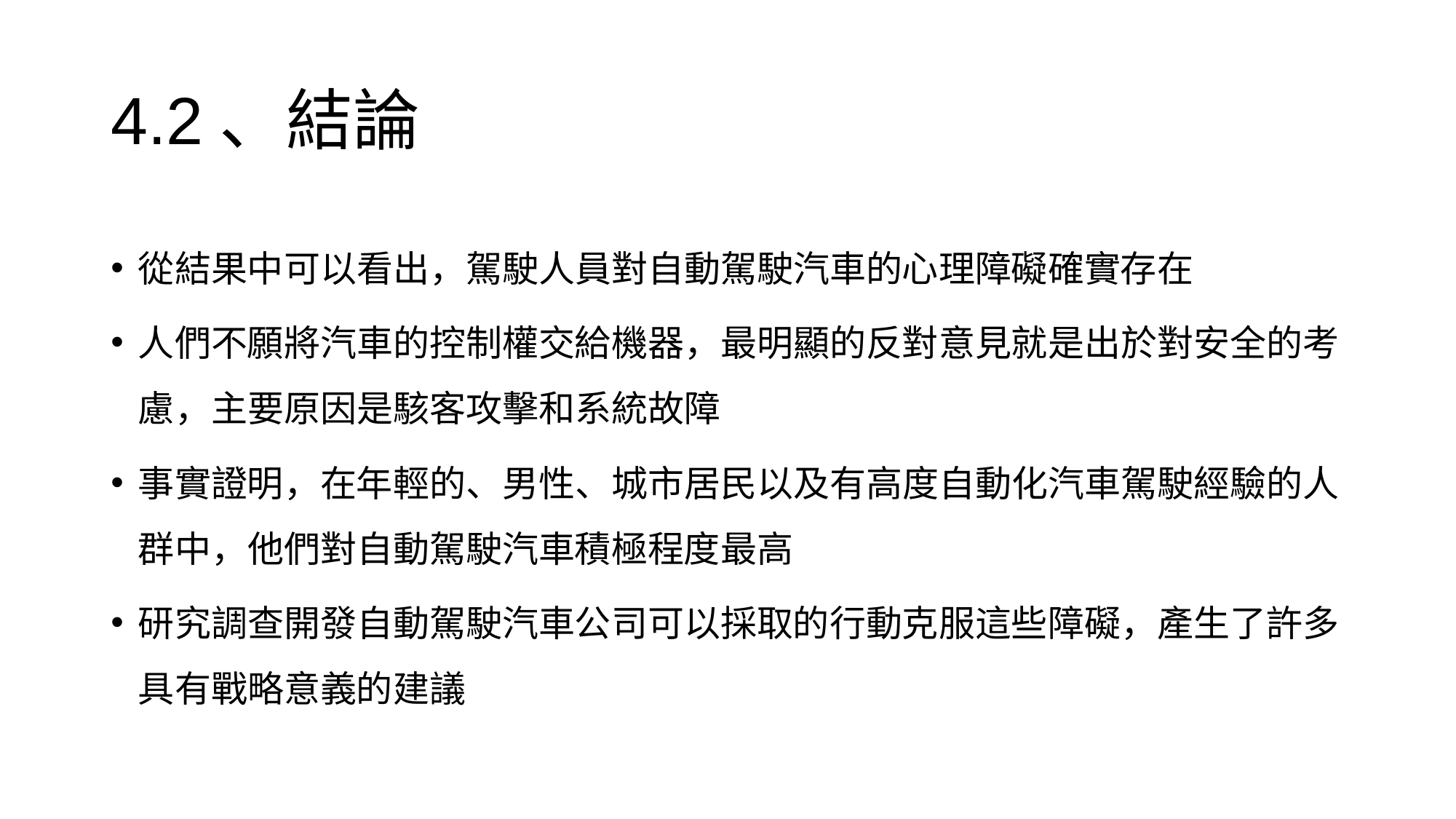

# 4.2、結論
從結果中可以看出，駕駛人員對自動駕駛汽車的心理障礙確實存在
人們不願將汽車的控制權交給機器，最明顯的反對意見就是出於對安全的考慮，主要原因是駭客攻擊和系統故障
事實證明，在年輕的、男性、城市居民以及有高度自動化汽車駕駛經驗的人群中，他們對自動駕駛汽車積極程度最高
研究調查開發自動駕駛汽車公司可以採取的行動克服這些障礙，產生了許多具有戰略意義的建議